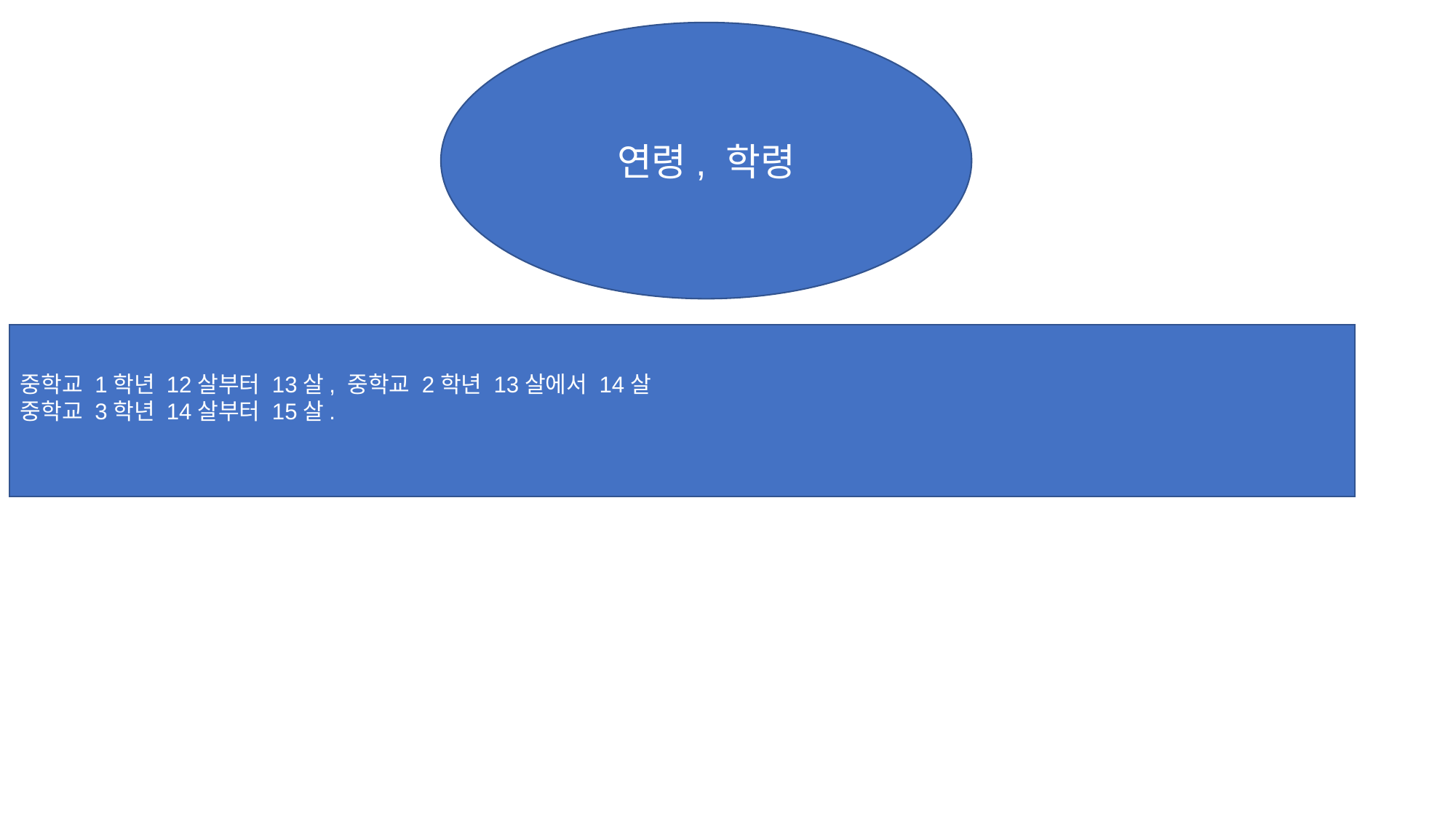

연령, 학령
중학교 1학년 12살부터 13살, 중학교 2학년 13살에서 14살
중학교 3학년 14살부터 15살.

#